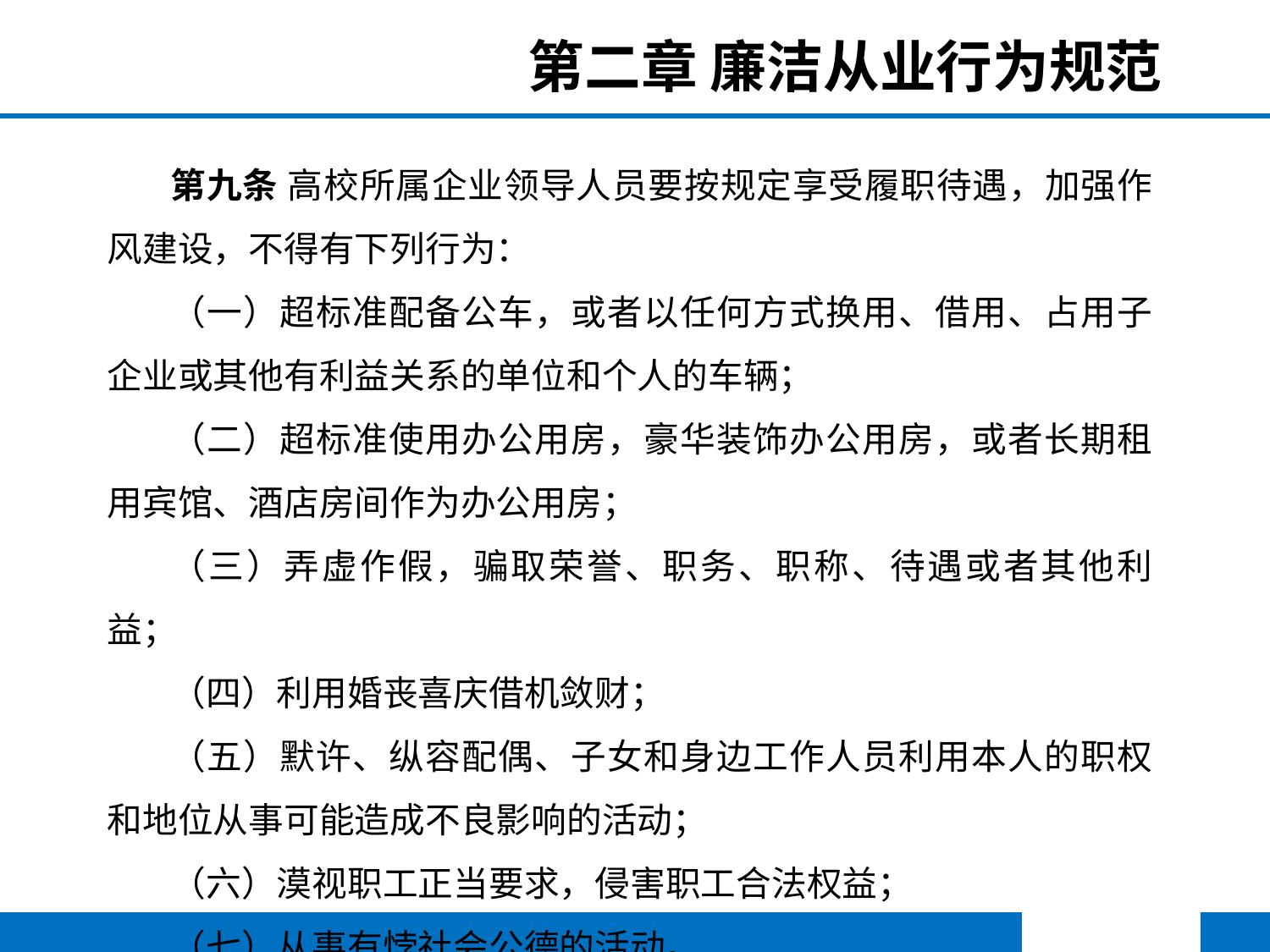

第二章 廉洁从业行为规范
第九条 高校所属企业领导人员要按规定享受履职待遇，加强作风建设，不得有下列行为：
（一）超标准配备公车，或者以任何方式换用、借用、占用子企业或其他有利益关系的单位和个人的车辆；
（二）超标准使用办公用房，豪华装饰办公用房，或者长期租用宾馆、酒店房间作为办公用房；
（三）弄虚作假，骗取荣誉、职务、职称、待遇或者其他利益；
（四）利用婚丧喜庆借机敛财；
（五）默许、纵容配偶、子女和身边工作人员利用本人的职权和地位从事可能造成不良影响的活动；
（六）漠视职工正当要求，侵害职工合法权益；
（七）从事有悖社会公德的活动。